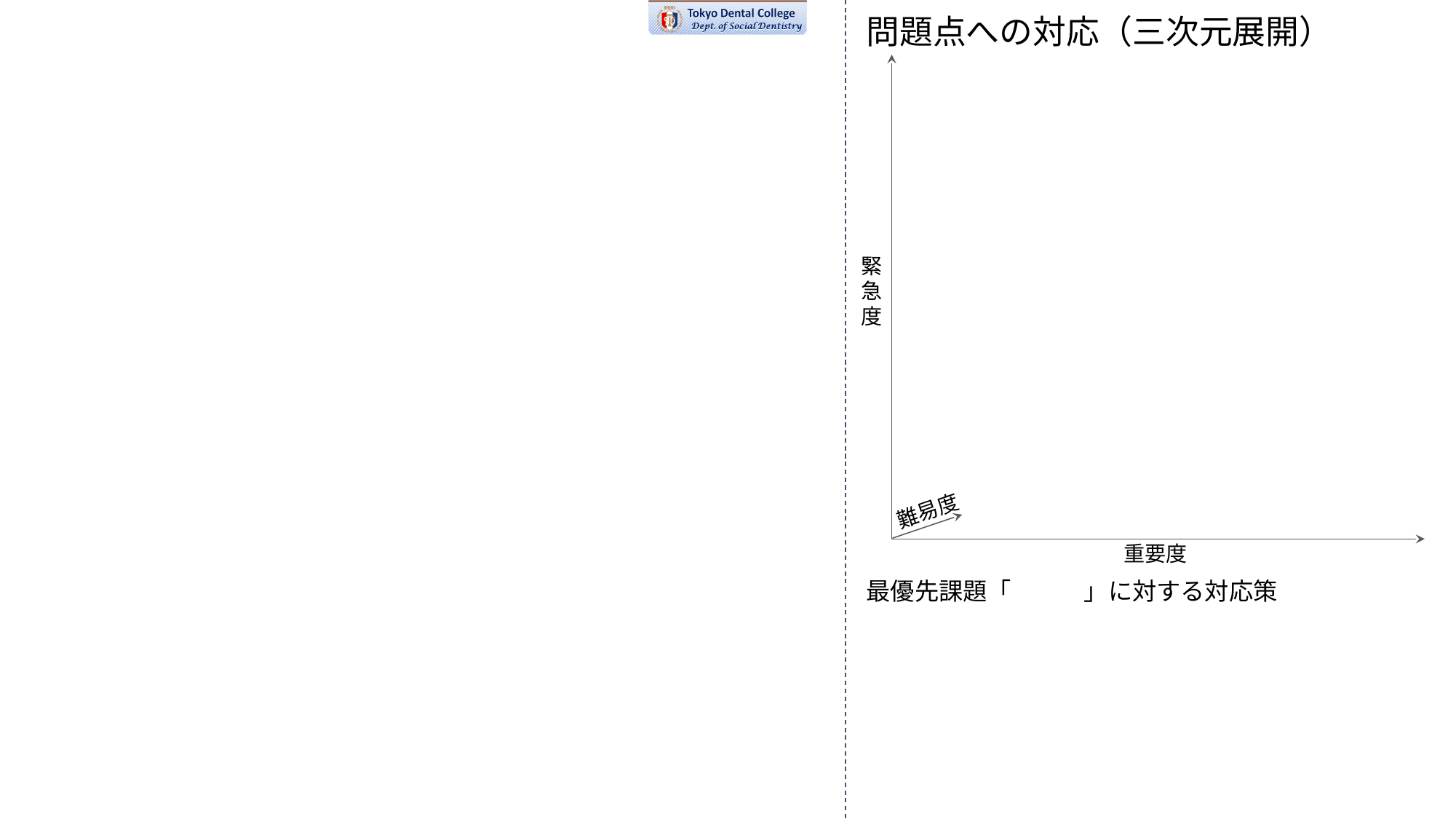

問題点への対応（三次元展開）
緊急度
重要度
難易度
最優先課題「　　　」に対する対応策